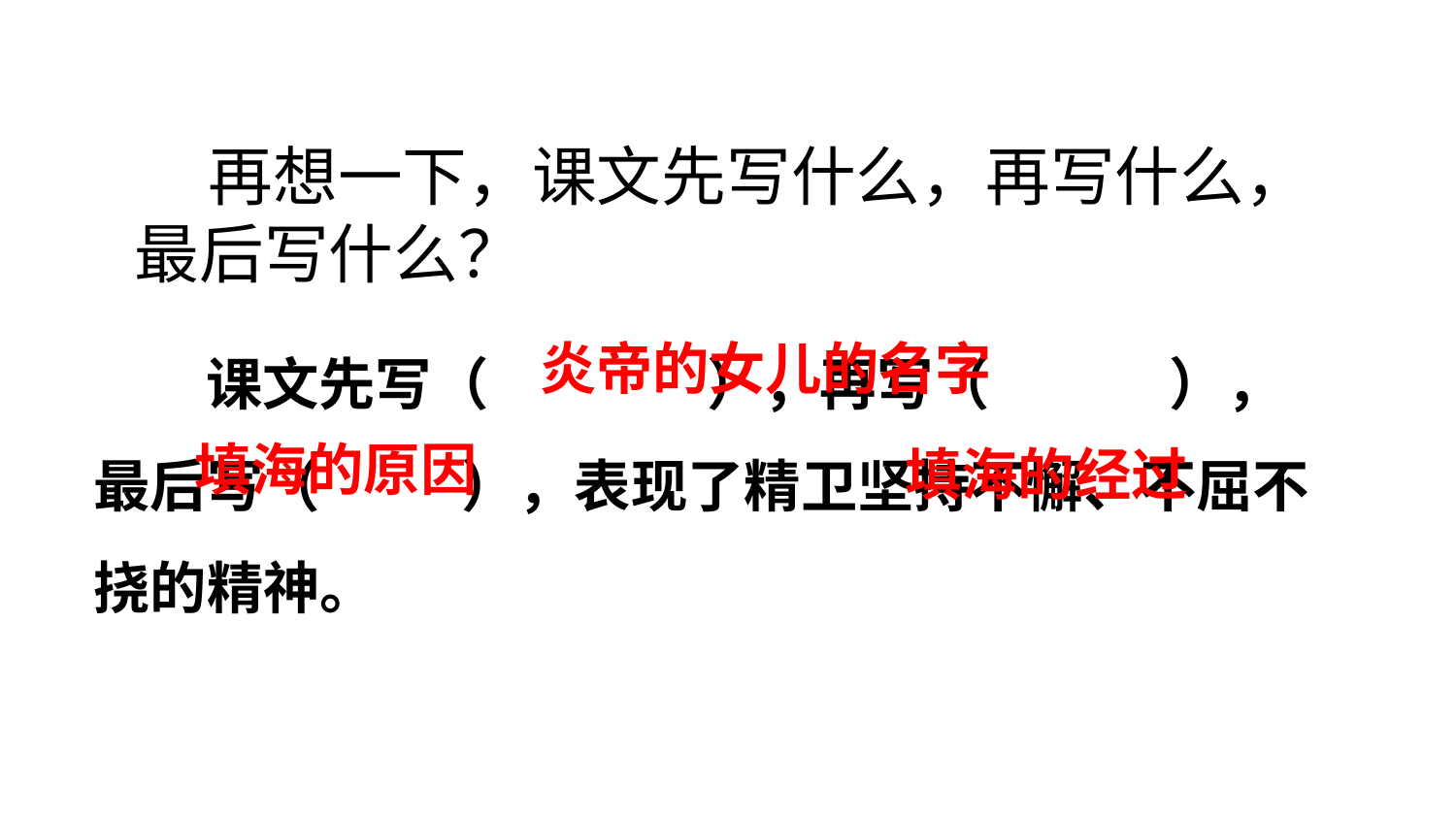

再想一下，课文先写什么，再写什么，最后写什么？
  课文先写（                 ），再写（              ），最后写（           ），表现了精卫坚持不懈、不屈不挠的精神。
炎帝的女儿的名字
填海的原因
填海的经过